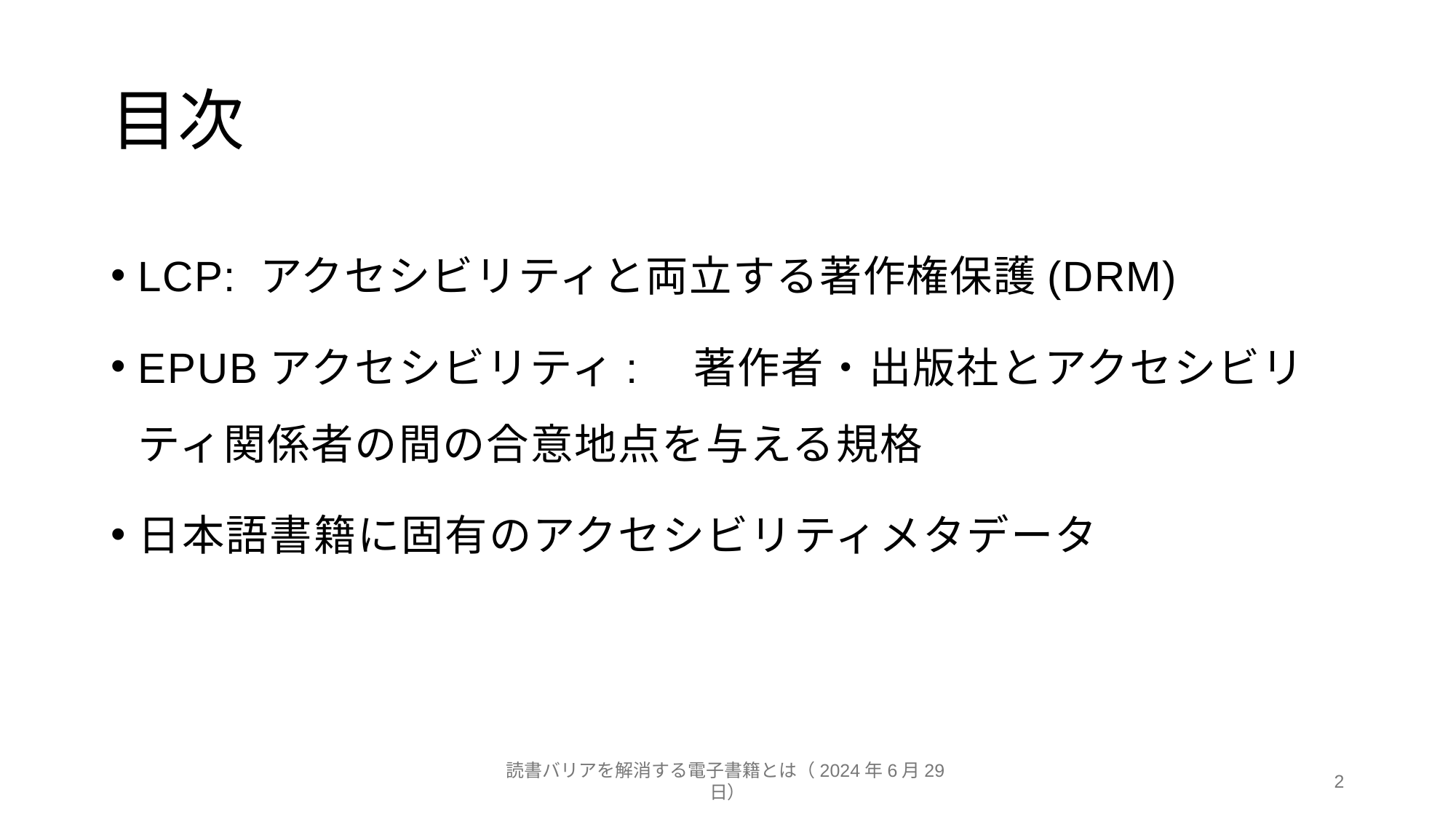

# 目次
LCP: アクセシビリティと両立する著作権保護(DRM)
EPUBアクセシビリティ:　著作者・出版社とアクセシビリティ関係者の間の合意地点を与える規格
日本語書籍に固有のアクセシビリティメタデータ
読書バリアを解消する電子書籍とは（2024年6月29日）
2